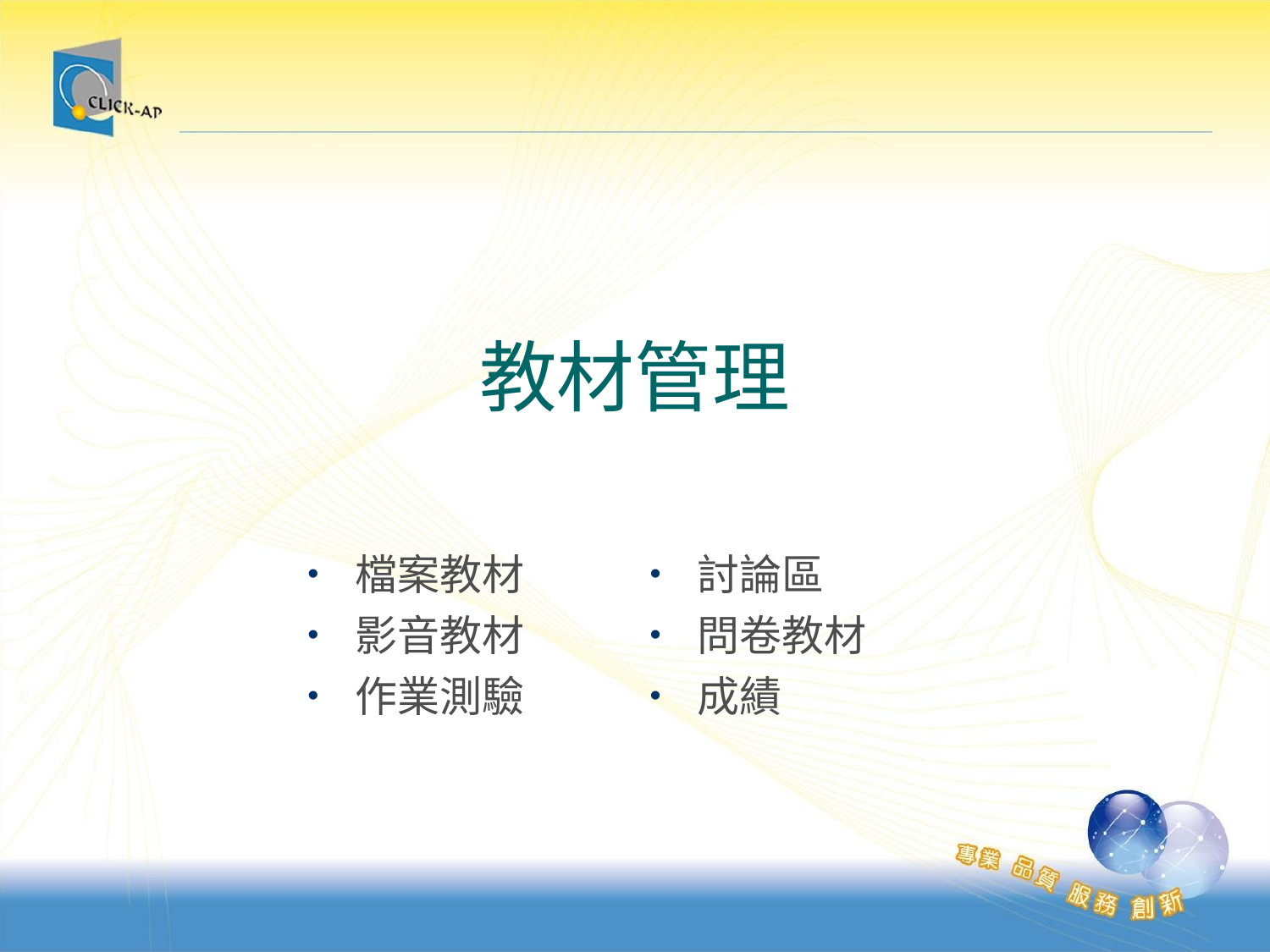

# 教材管理
檔案教材
影音教材
作業測驗
討論區
問卷教材
成績